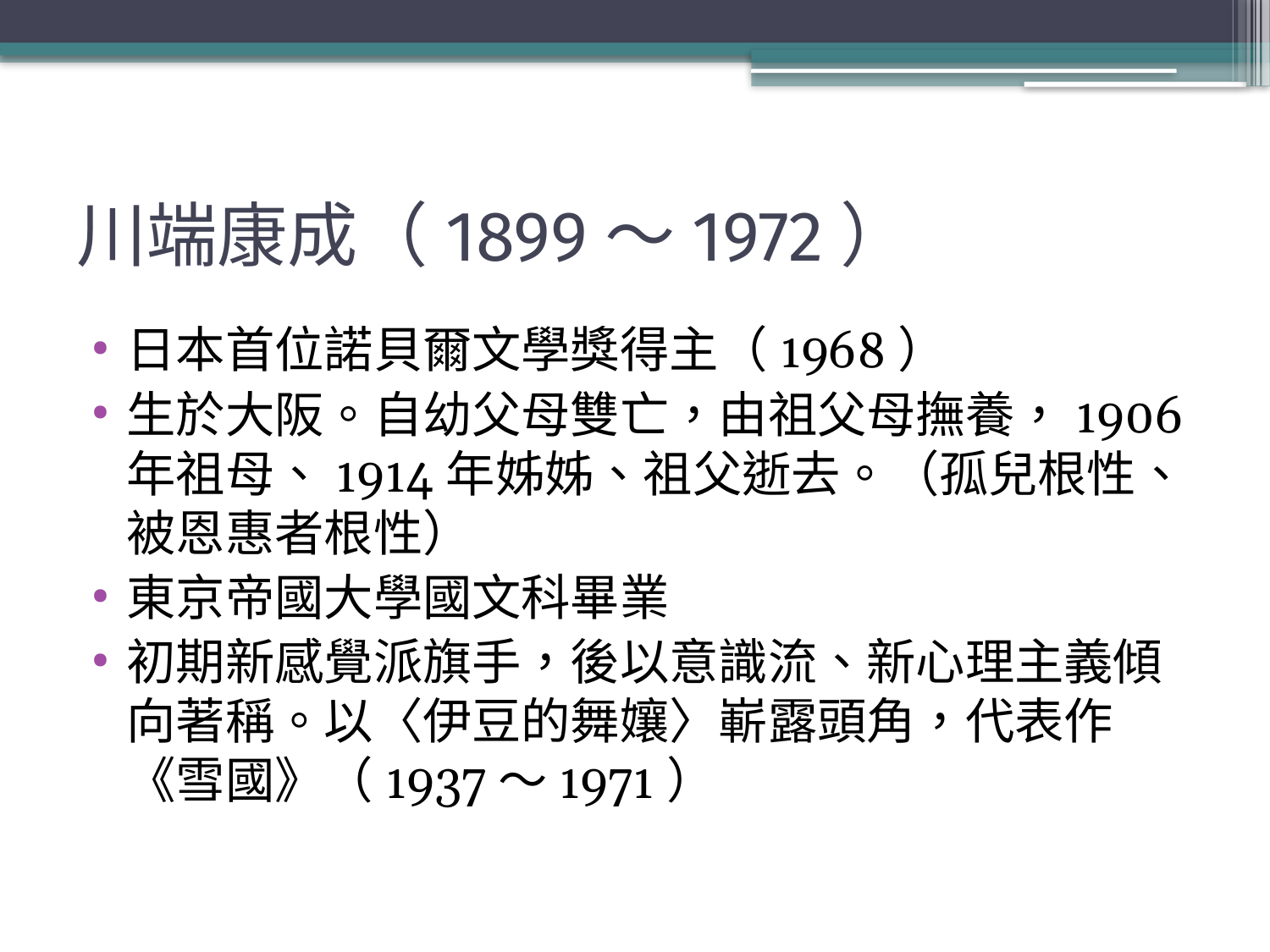

# 川端康成（1899～1972）
日本首位諾貝爾文學獎得主（1968）
生於大阪。自幼父母雙亡，由祖父母撫養，1906年祖母、1914年姊姊、祖父逝去。（孤兒根性、被恩惠者根性）
東京帝國大學國文科畢業
初期新感覺派旗手，後以意識流、新心理主義傾向著稱。以〈伊豆的舞孃〉嶄露頭角，代表作《雪國》（1937～1971）